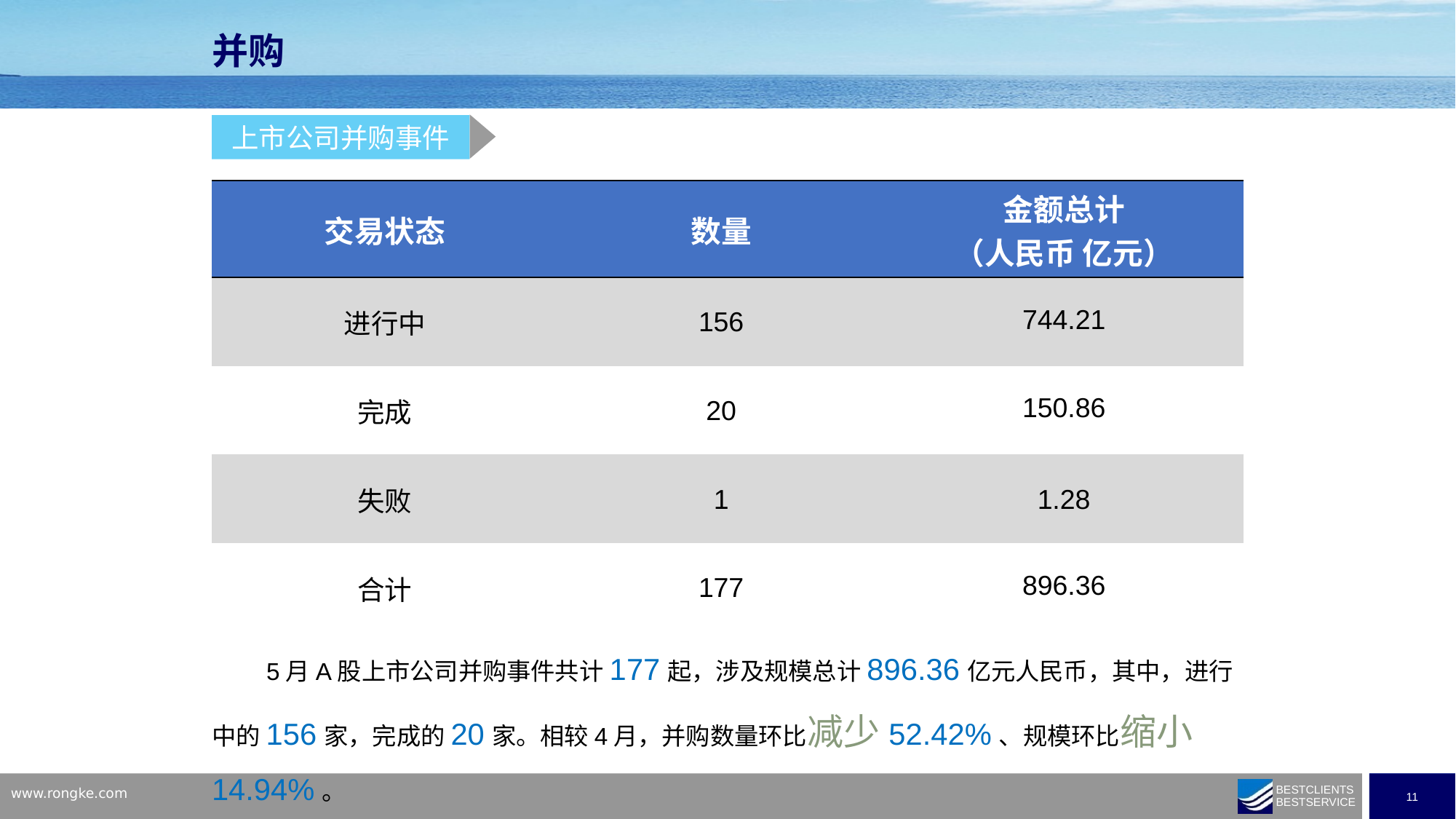

并购
上市公司并购事件

| 交易状态 | 数量 | 金额总计 （人民币 亿元） |
| --- | --- | --- |
| 进行中 | 156 | 744.21 |
| 完成 | 20 | 150.86 |
| 失败 | 1 | 1.28 |
| 合计 | 177 | 896.36 |
5月A股上市公司并购事件共计177起，涉及规模总计896.36亿元人民币，其中，进行中的156家，完成的20家。相较4月，并购数量环比减少52.42%、规模环比缩小14.94%。